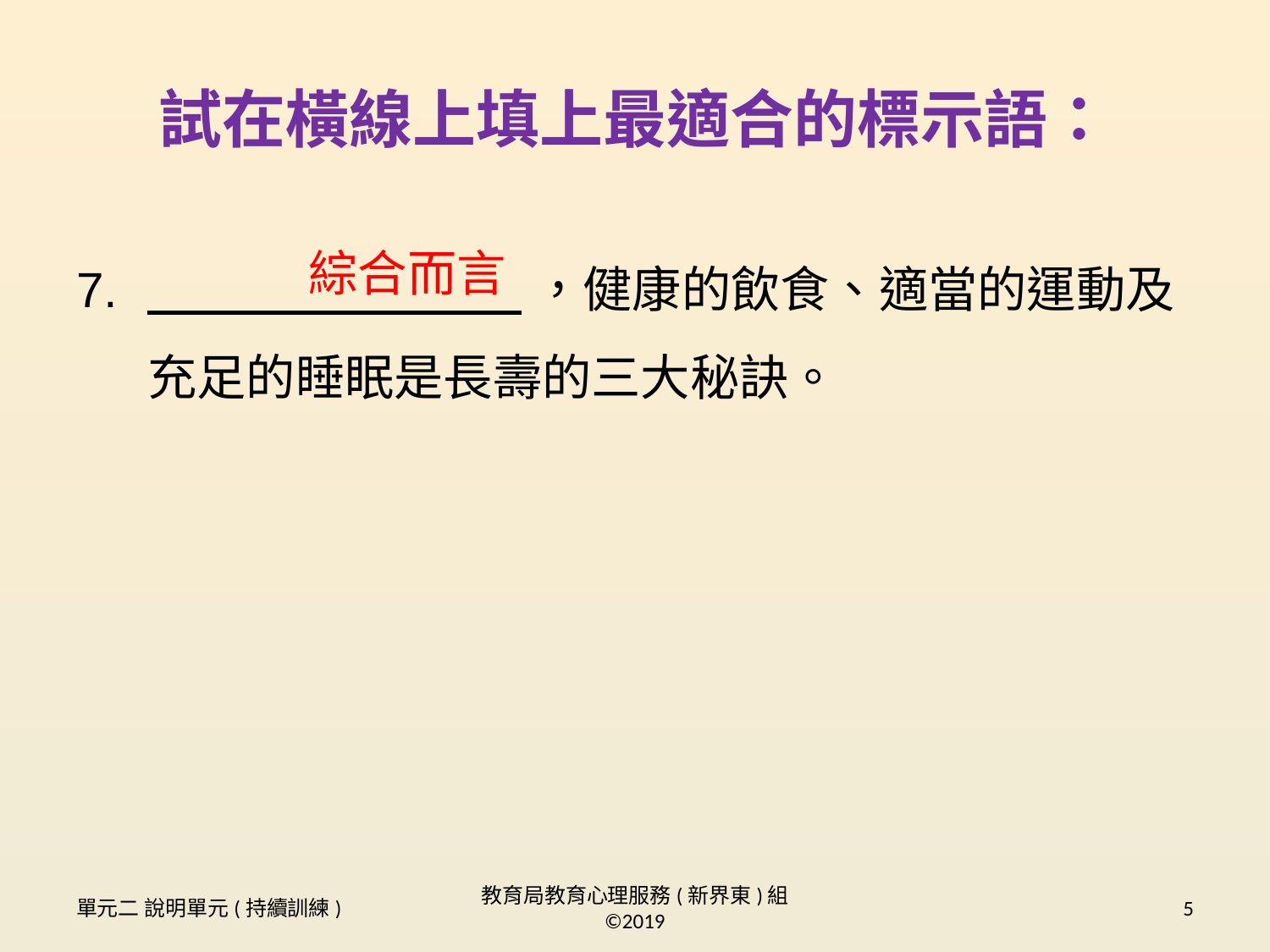

# 試在橫線上填上最適合的標示語：
                                  ，健康的飲食、適當的運動及充足的睡眠是長壽的三大秘訣。

綜合而言
單元二 說明單元(持續訓練)
教育局教育心理服務(新界東)組 ©2019
5